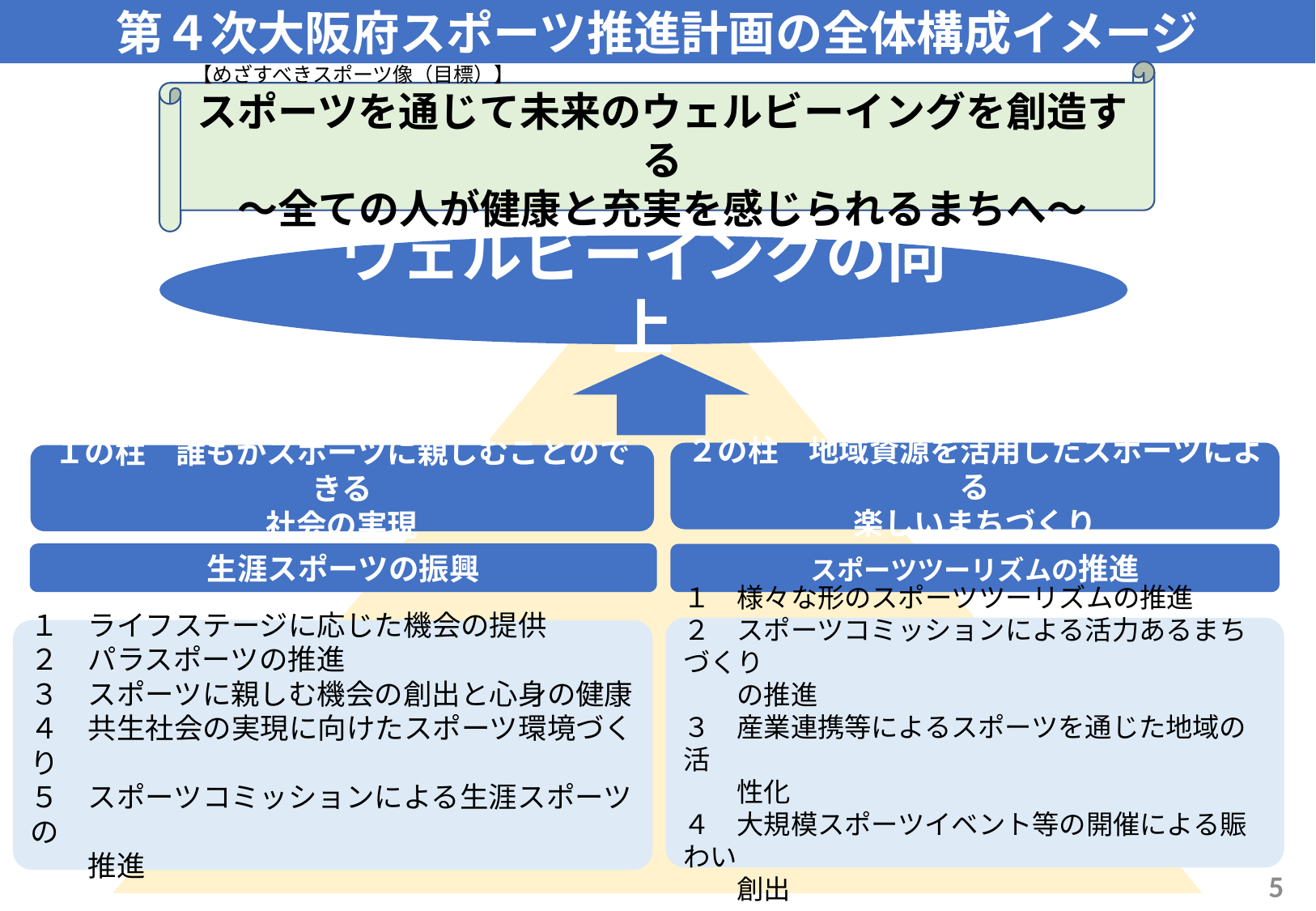

第４次大阪府スポーツ推進計画の全体構成イメージ
【めざすべきスポーツ像（目標）】
スポーツを通じて未来のウェルビーイングを創造する
～全ての人が健康と充実を感じられるまちへ～

ウェルビーイングの向上

２の柱　地域資源を活用したスポーツによる
楽しいまちづくり
１の柱　誰もがスポーツに親しむことのできる
社会の実現
生涯スポーツの振興
スポーツツーリズムの推進
１　様々な形のスポーツツーリズムの推進
２　スポーツコミッションによる活力あるまちづくり
　　の推進
３　産業連携等によるスポーツを通じた地域の活
　　性化
４　大規模スポーツイベント等の開催による賑わい
　　創出
１　ライフステージに応じた機会の提供
２　パラスポーツの推進
３　スポーツに親しむ機会の創出と心身の健康
４　共生社会の実現に向けたスポーツ環境づくり
５　スポーツコミッションによる生涯スポーツの
　　推進
5